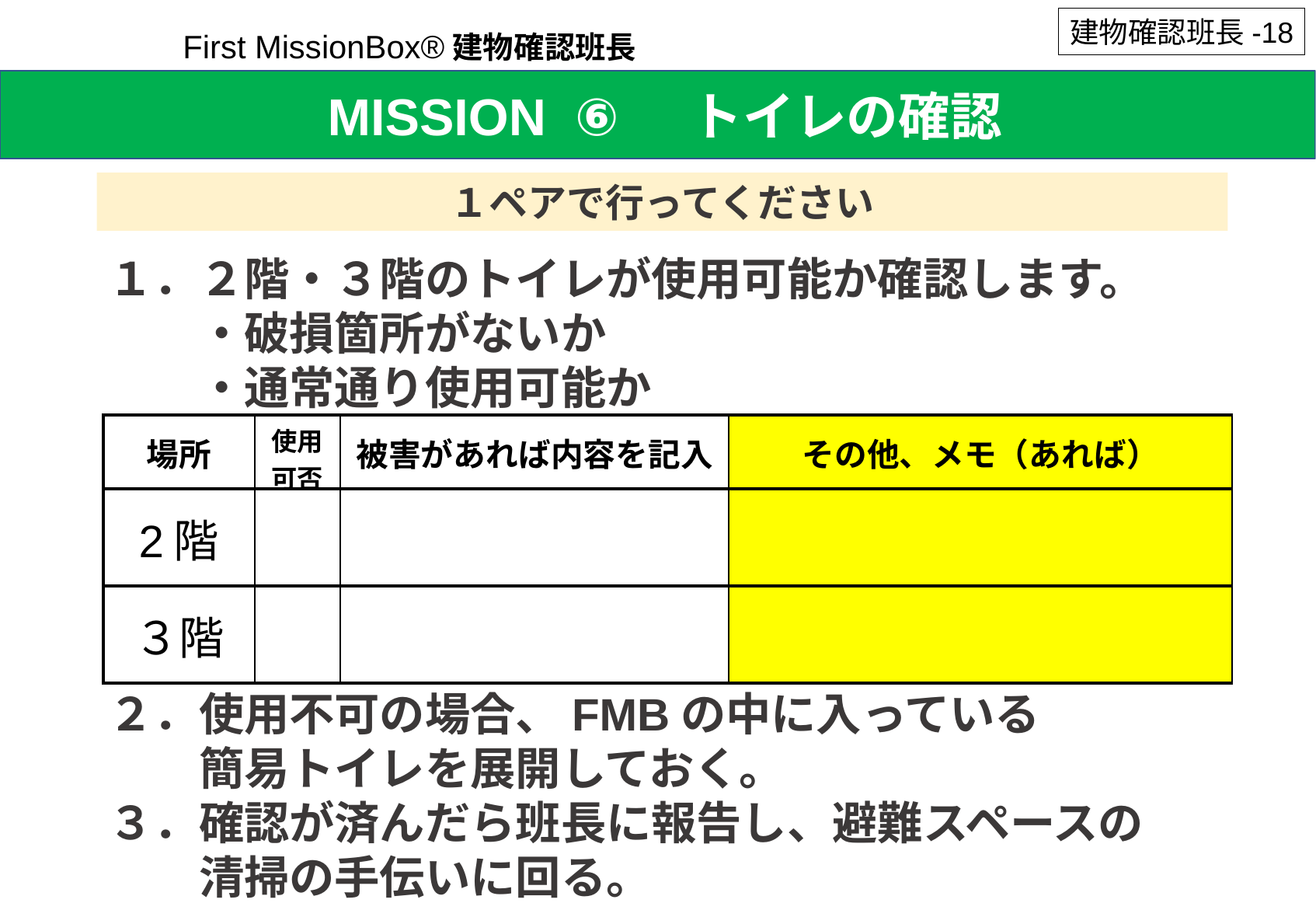

建物確認班長-18
First MissionBox®建物確認班長
 MISSION  ⑥　トイレの確認
１ペアで行ってください
１．２階・３階のトイレが使用可能か確認します。
　　・破損箇所がないか
　　・通常通り使用可能か

２．使用不可の場合、FMBの中に入っている
　　簡易トイレを展開しておく。
３．確認が済んだら班長に報告し、避難スペースの
　　清掃の手伝いに回る。
| 場所 | 使用可否 | 被害があれば内容を記入 | その他、メモ（あれば） |
| --- | --- | --- | --- |
| 2階 |  |  |  |
| ３階 |  |  |  |